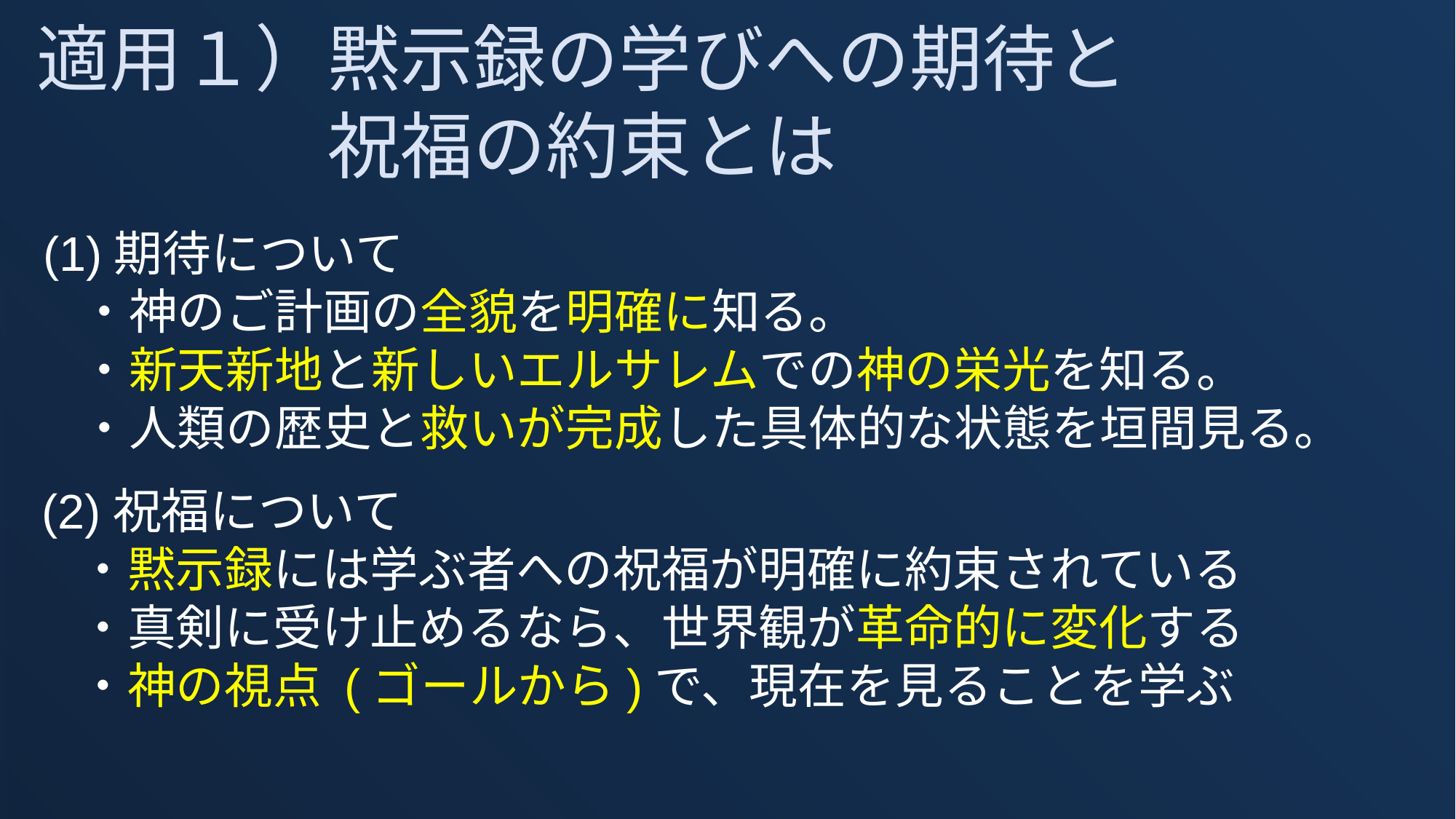

適用１）黙示録の学びへの期待と
　　　　　祝福の約束とは
　(1)期待について
　　・神のご計画の全貌を明確に知る。
　　・新天新地と新しいエルサレムでの神の栄光を知る。
　　・人類の歴史と救いが完成した具体的な状態を垣間見る。
　(2)祝福について
　　・黙示録には学ぶ者への祝福が明確に約束されている
　　・真剣に受け止めるなら、世界観が革命的に変化する
　　・神の視点 (ゴールから)で、現在を見ることを学ぶ